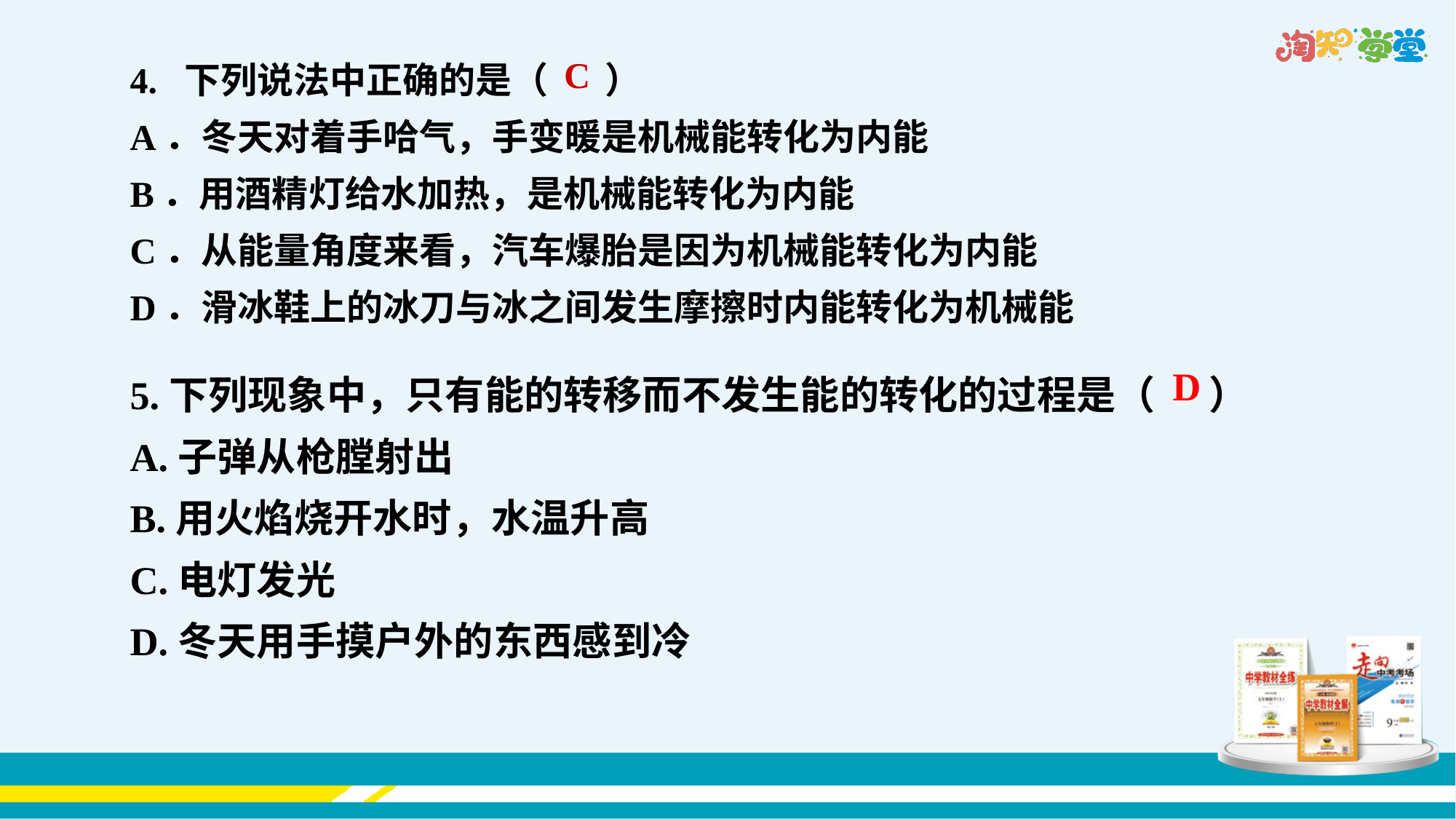

4.  下列说法中正确的是（       ）
A．冬天对着手哈气，手变暖是机械能转化为内能
B．用酒精灯给水加热，是机械能转化为内能
C．从能量角度来看，汽车爆胎是因为机械能转化为内能
D．滑冰鞋上的冰刀与冰之间发生摩擦时内能转化为机械能
C
5.下列现象中，只有能的转移而不发生能的转化的过程是（      ）
A.子弹从枪膛射出
B.用火焰烧开水时，水温升高
C.电灯发光
D.冬天用手摸户外的东西感到冷
D